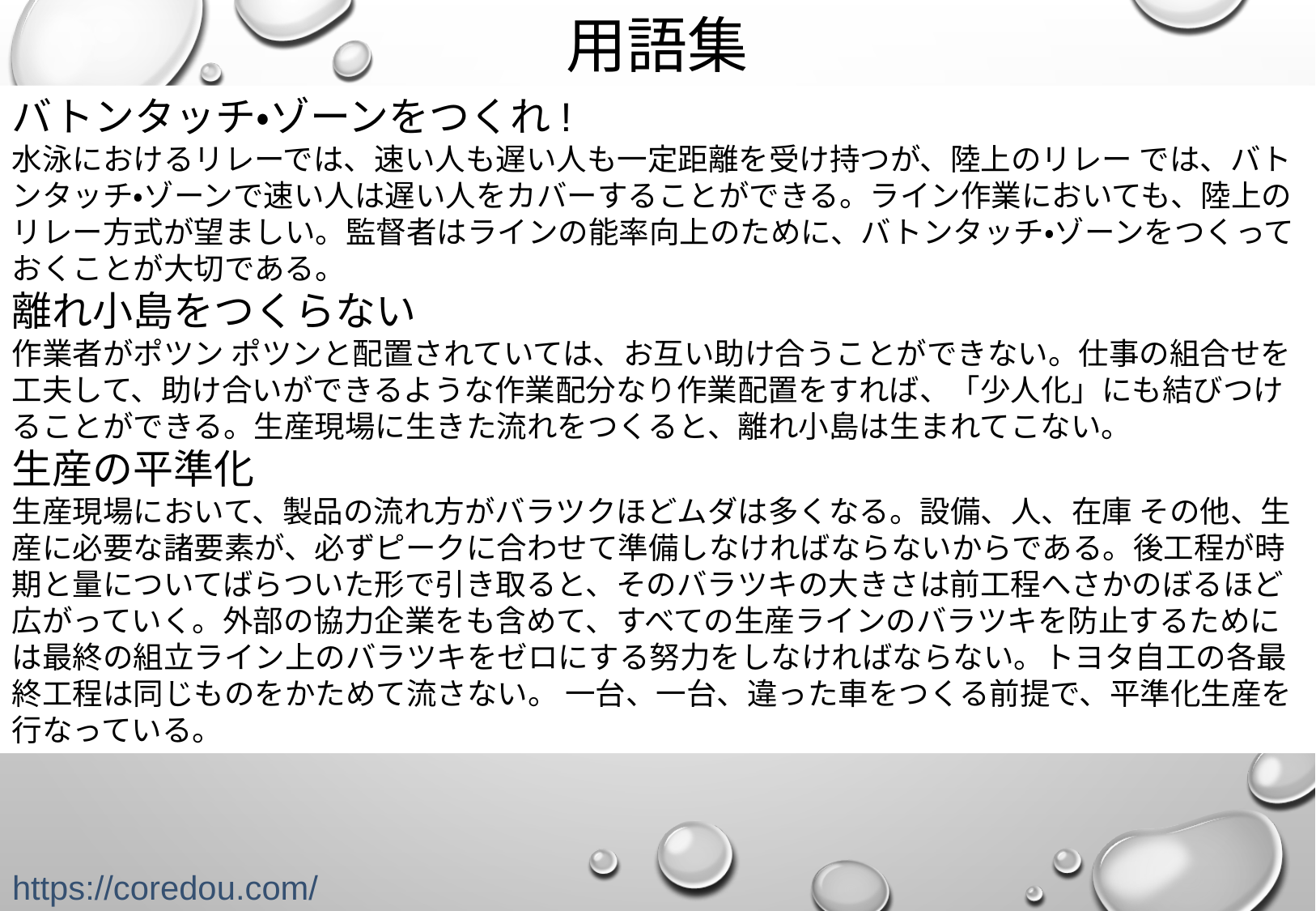

# 用語集
バトンタッチ・ゾーンをつくれ!
水泳におけるリレーでは、速い人も遅い人も一定距離を受け持つが、陸上のリレー では、バトンタッチ・ゾーンで速い人は遅い人をカバーすることができる。ライン作業においても、陸上のリレー方式が望ましい。監督者はラインの能率向上のために、バトンタッチ・ゾーンをつくっておくことが大切である。
離れ小島をつくらない
作業者がポツン ポツンと配置されていては、お互い助け合うことができない。仕事の組合せを工夫して、助け合いができるような作業配分なり作業配置をすれば、「少人化」にも結びつけることができる。生産現場に生きた流れをつくると、離れ小島は生まれてこない。
生産の平準化
生産現場において、製品の流れ方がバラツクほどムダは多くなる。設備、人、在庫 その他、生産に必要な諸要素が、必ずピークに合わせて準備しなければならないからである。後工程が時期と量についてばらついた形で引き取ると、そのバラツキの大きさは前工程へさかのぼるほど広がっていく。外部の協力企業をも含めて、すべての生産ラインのバラツキを防止するためには最終の組立ライン上のバラツキをゼロにする努力をしなければならない。トヨタ自工の各最終工程は同じものをかためて流さない。 一台、一台、違った車をつくる前提で、平準化生産を行なっている。
https://coredou.com/